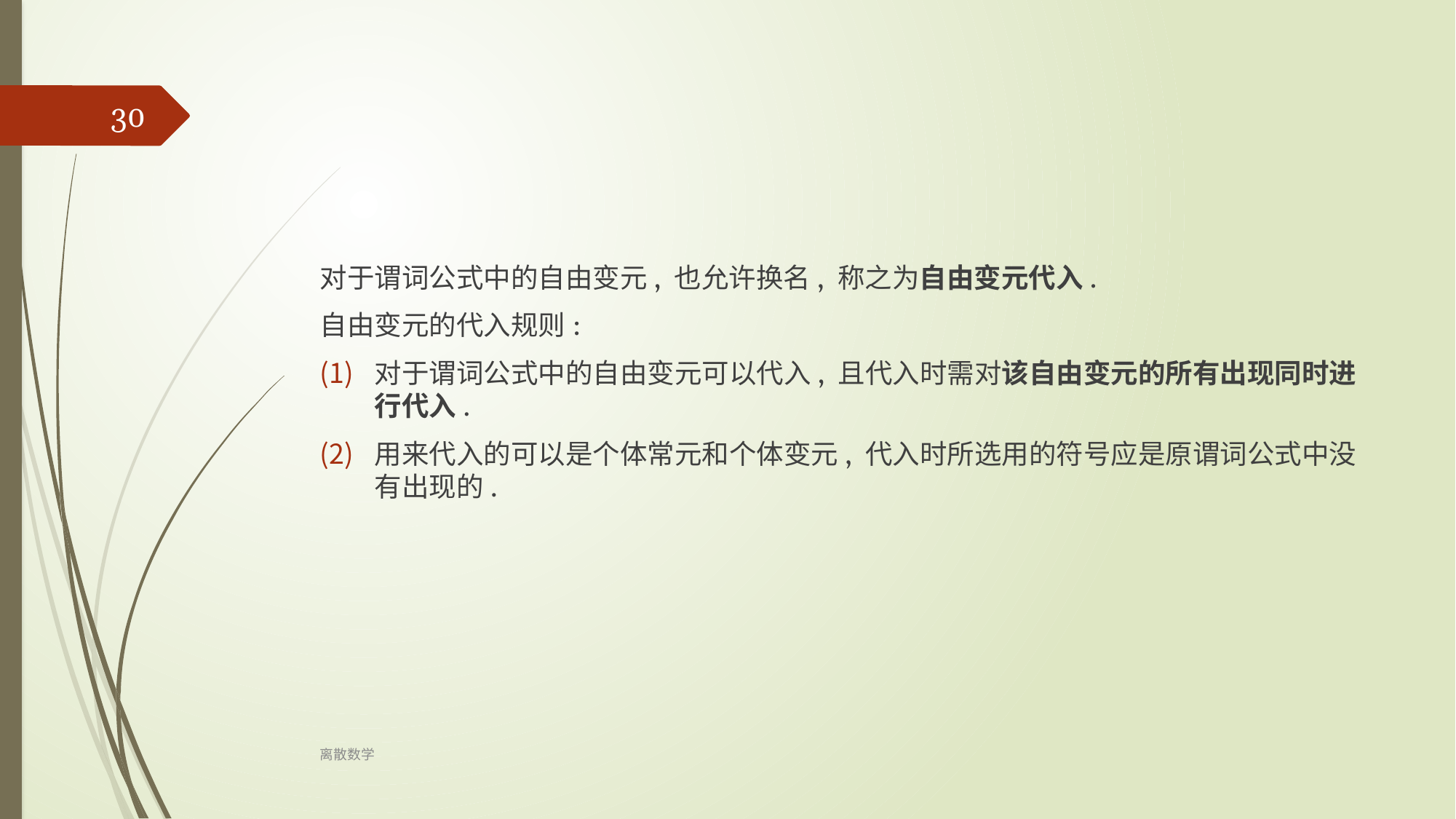

30
对于谓词公式中的自由变元, 也允许换名, 称之为自由变元代入.
自由变元的代入规则:
对于谓词公式中的自由变元可以代入, 且代入时需对该自由变元的所有出现同时进行代入.
用来代入的可以是个体常元和个体变元, 代入时所选用的符号应是原谓词公式中没有出现的.
离散数学